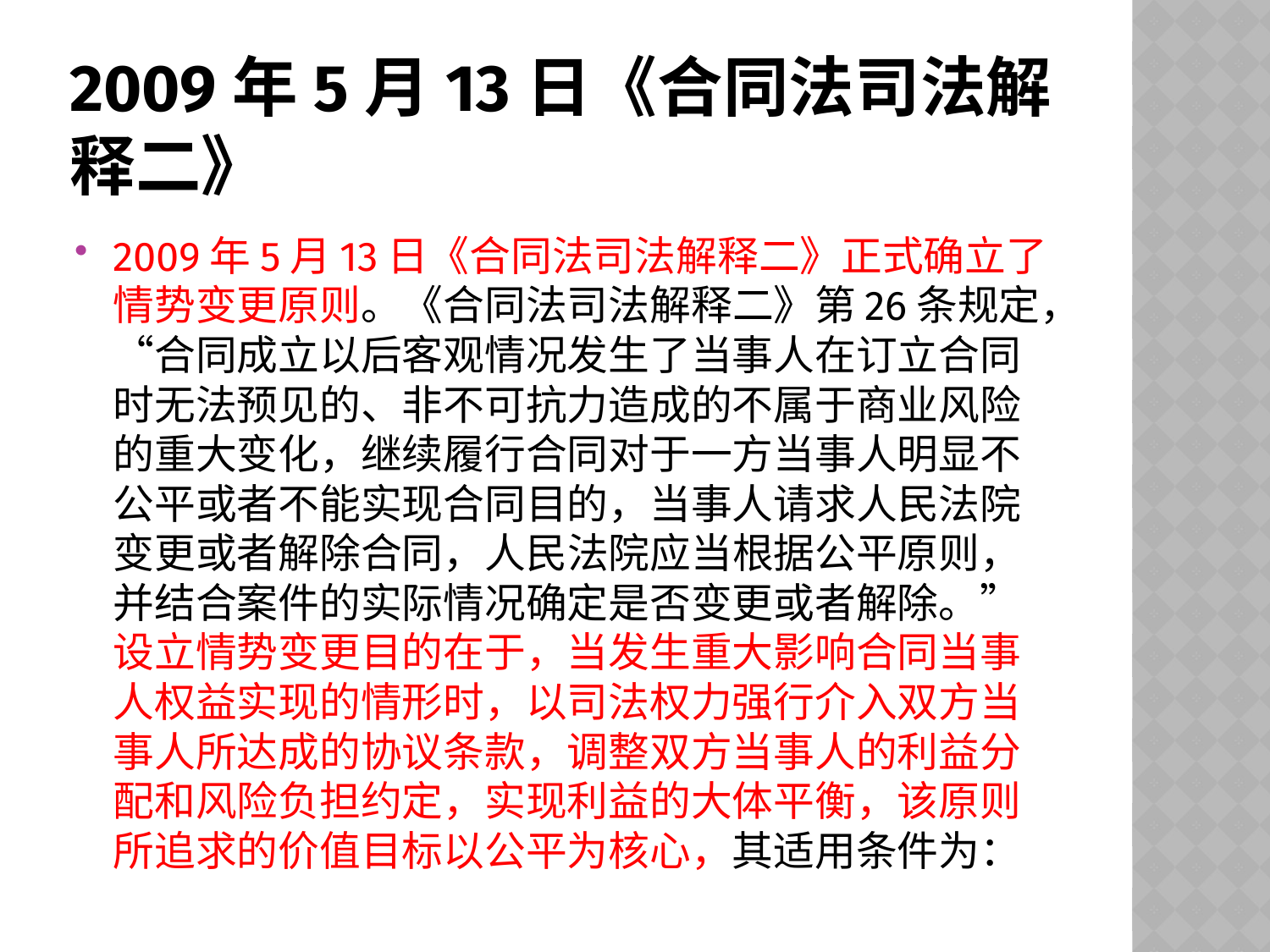

# 2009年5月13日《合同法司法解释二》
2009年5月13日《合同法司法解释二》正式确立了情势变更原则。《合同法司法解释二》第26条规定，“合同成立以后客观情况发生了当事人在订立合同时无法预见的、非不可抗力造成的不属于商业风险的重大变化，继续履行合同对于一方当事人明显不公平或者不能实现合同目的，当事人请求人民法院变更或者解除合同，人民法院应当根据公平原则，并结合案件的实际情况确定是否变更或者解除。”设立情势变更目的在于，当发生重大影响合同当事人权益实现的情形时，以司法权力强行介入双方当事人所达成的协议条款，调整双方当事人的利益分配和风险负担约定，实现利益的大体平衡，该原则所追求的价值目标以公平为核心，其适用条件为：